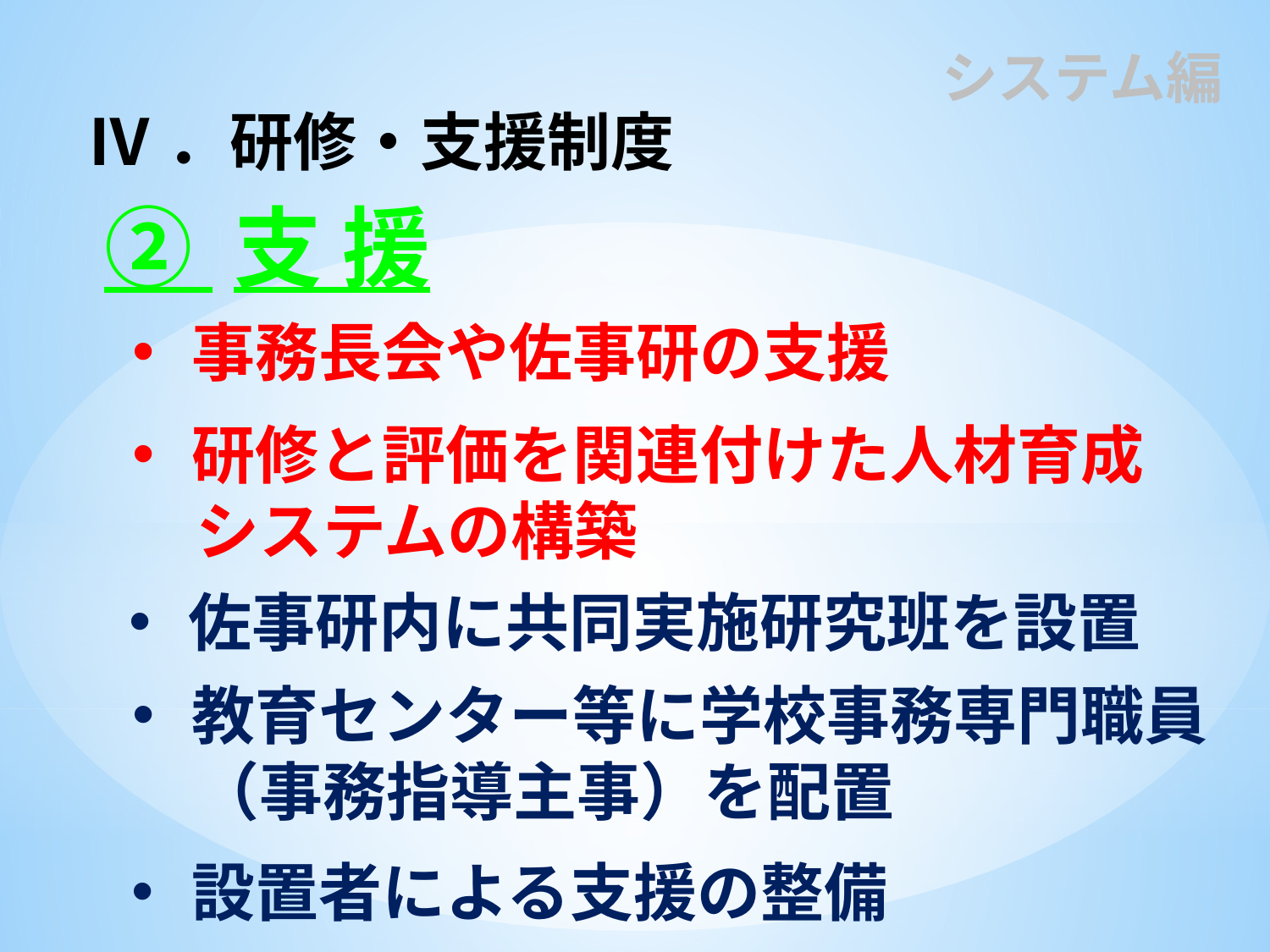

システム編

Ⅳ．研修・支援制度
② 支 援
 事務長会や佐事研の支援
 研修と評価を関連付けた人材育成
　システムの構築
 佐事研内に共同実施研究班を設置
 教育センター等に学校事務専門職員
　（事務指導主事）を配置
 設置者による支援の整備